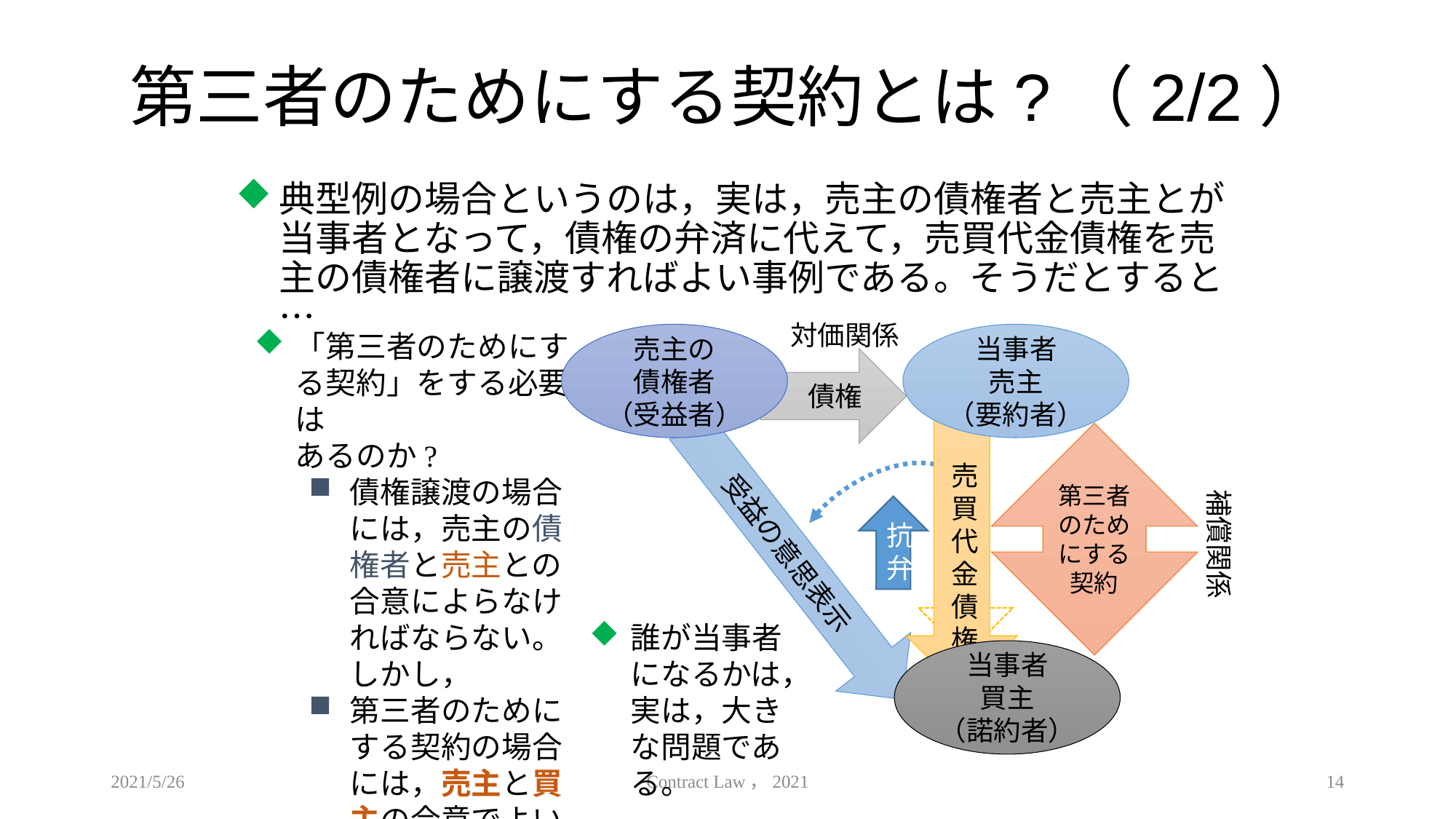

# 第三者のためにする契約とは?（2/2）
典型例の場合というのは，実は，売主の債権者と売主とが当事者となって，債権の弁済に代えて，売買代金債権を売主の債権者に譲渡すればよい事例である。そうだとすると…
対価関係
「第三者のためにする契約」をする必要は
あるのか?
債権譲渡の場合には，売主の債権者と売主との合意によらなければならない。しかし，
第三者のためにする契約の場合には，売主と買主の合意でよい。
売主の
債権者
（受益者）
当事者
売主
（要約者）
　債権
　　　売買代金債権

売買代金債権
第三者のためにする契約
補償関係

抗弁
受益の意思表示
誰が当事者になるかは，実は，大きな問題である。
当事者
買主
（諾約者）
2021/5/26
Contract Law，2021
14